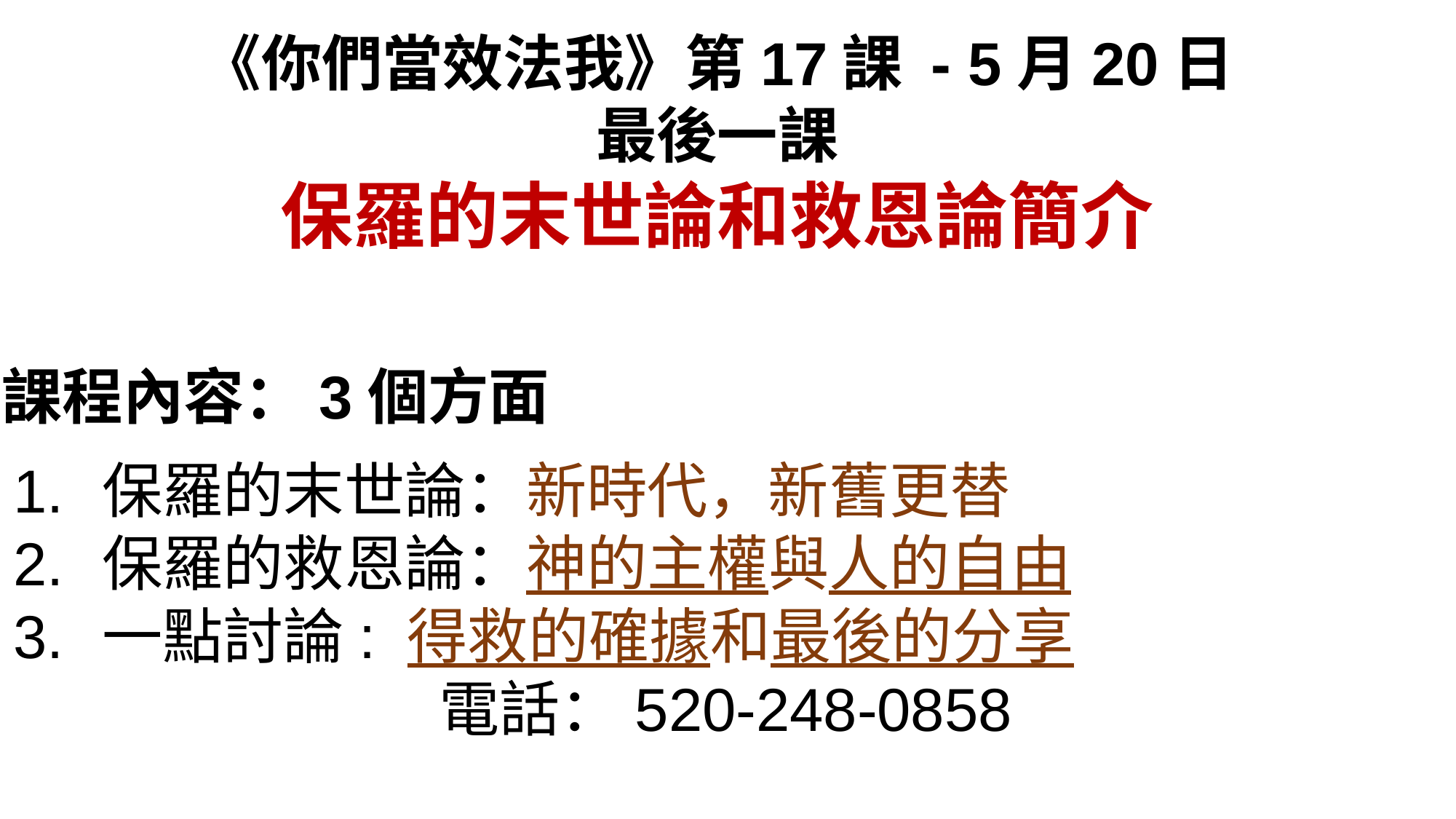

《你們當效法我》第17課 - 5月20日
最後一課
保羅的末世論和救恩論簡介
課程內容：3個方面
保羅的末世論：新時代，新舊更替
保羅的救恩論：神的主權與人的自由
一點討論: 得救的確據和最後的分享
電話：520-248-0858